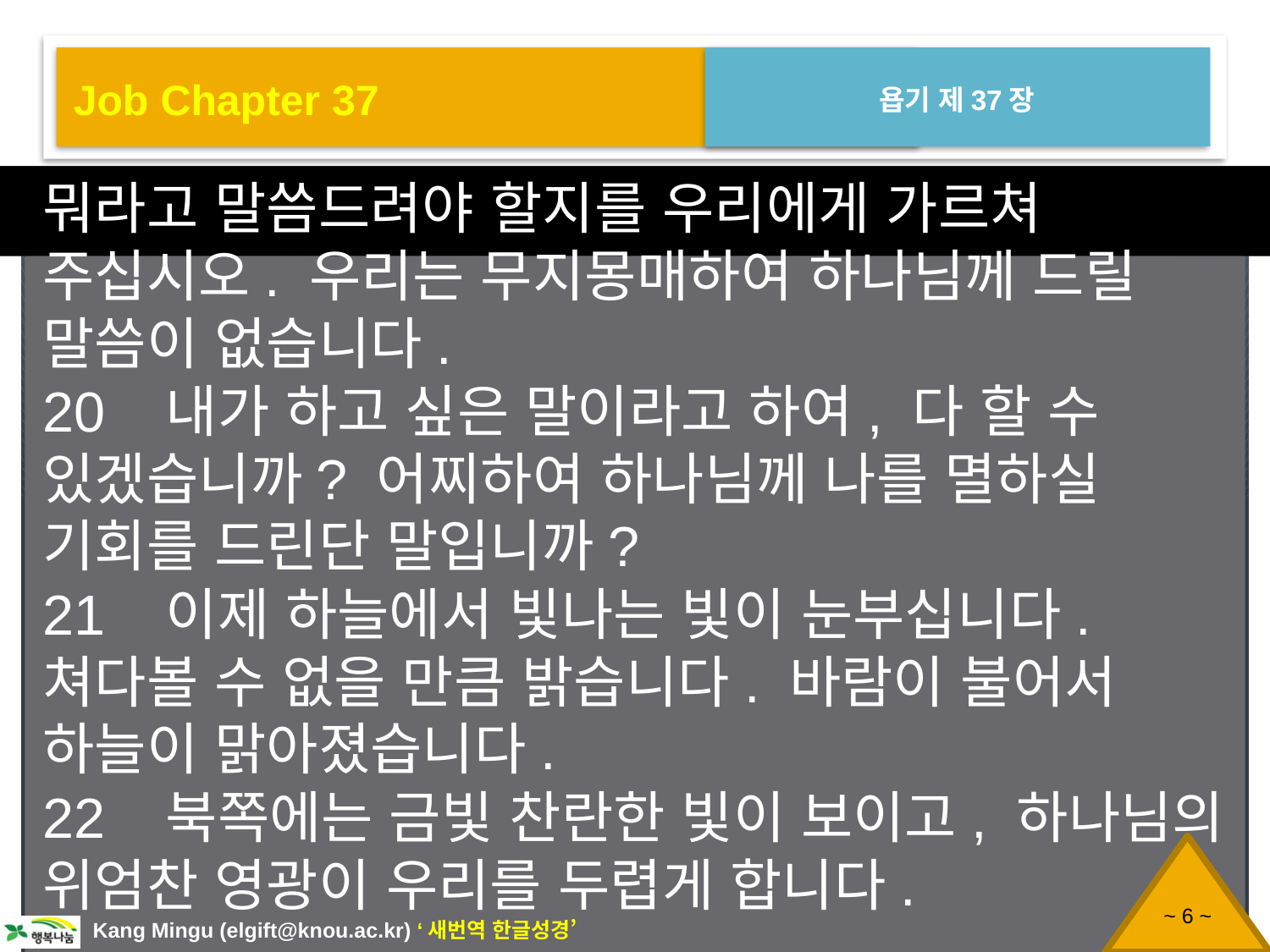

Job Chapter 37
욥기 제37장
뭐라고 말씀드려야 할지를 우리에게 가르쳐 주십시오. 우리는 무지몽매하여 하나님께 드릴 말씀이 없습니다.
20   내가 하고 싶은 말이라고 하여, 다 할 수 있겠습니까? 어찌하여 하나님께 나를 멸하실 기회를 드린단 말입니까?
21   이제 하늘에서 빛나는 빛이 눈부십니다. 쳐다볼 수 없을 만큼 밝습니다. 바람이 불어서 하늘이 맑아졌습니다.
22   북쪽에는 금빛 찬란한 빛이 보이고, 하나님의 위엄찬 영광이 우리를 두렵게 합니다.